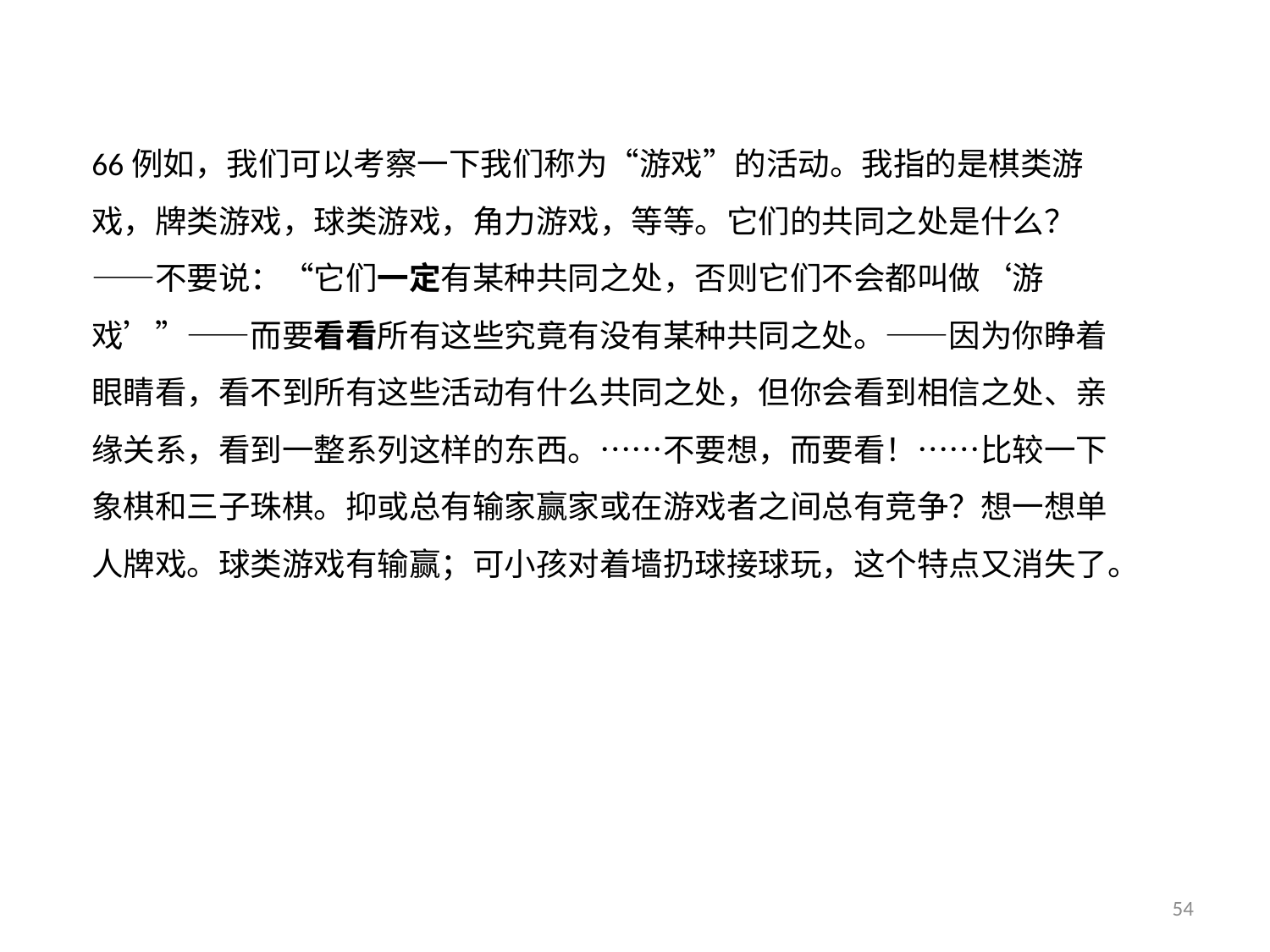

66例如，我们可以考察一下我们称为“游戏”的活动。我指的是棋类游戏，牌类游戏，球类游戏，角力游戏，等等。它们的共同之处是什么？——不要说：“它们一定有某种共同之处，否则它们不会都叫做‘游戏’”——而要看看所有这些究竟有没有某种共同之处。——因为你睁着眼睛看，看不到所有这些活动有什么共同之处，但你会看到相信之处、亲缘关系，看到一整系列这样的东西。……不要想，而要看！……比较一下象棋和三子珠棋。抑或总有输家赢家或在游戏者之间总有竞争？想一想单人牌戏。球类游戏有输赢；可小孩对着墙扔球接球玩，这个特点又消失了。
54